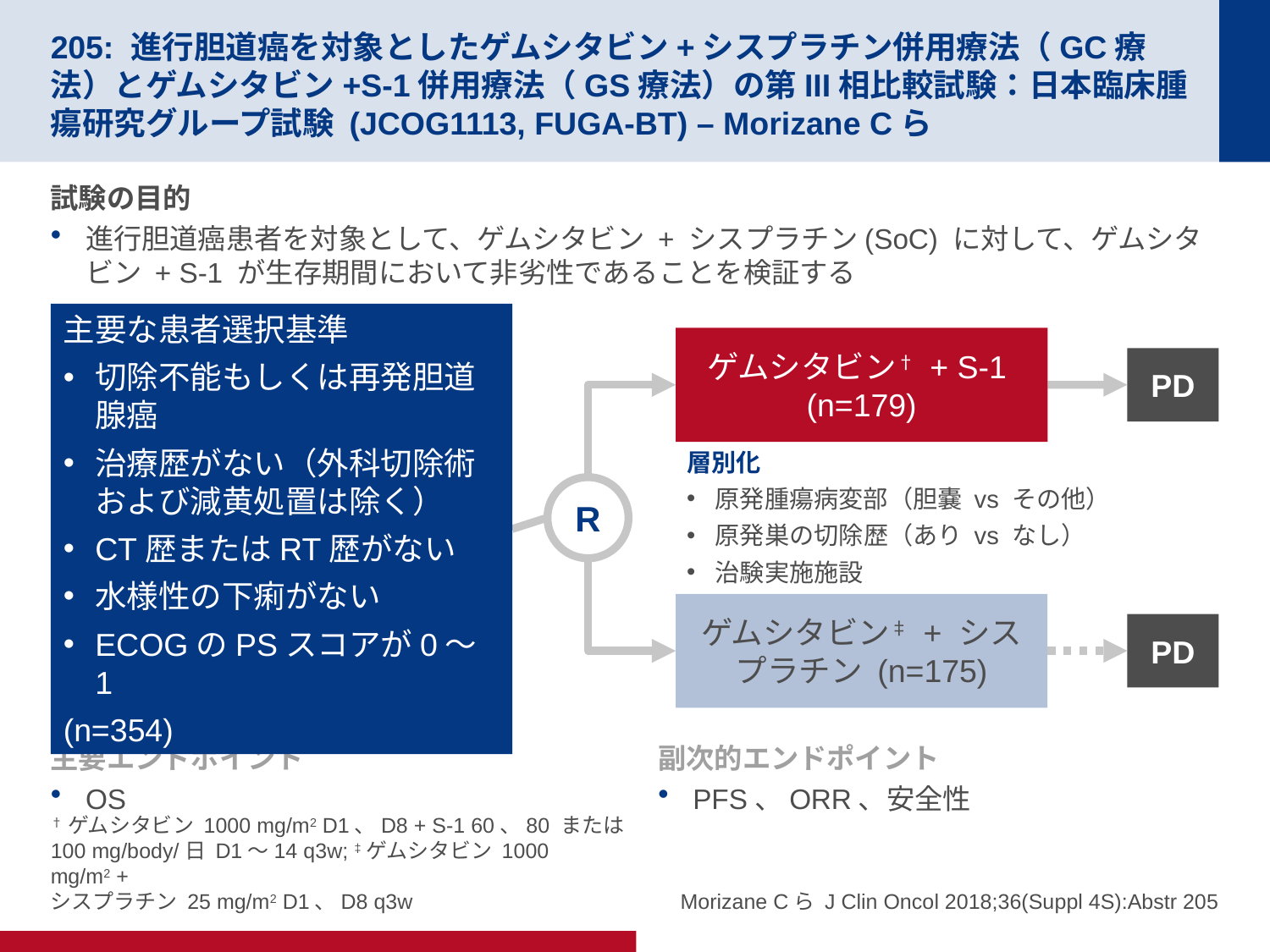

# 205: 進行胆道癌を対象としたゲムシタビン+シスプラチン併用療法（GC療法）とゲムシタビン+S-1併用療法（GS療法）の第III相比較試験：日本臨床腫瘍研究グループ試験 (JCOG1113, FUGA-BT) – Morizane Cら
試験の目的
進行胆道癌患者を対象として、ゲムシタビン + シスプラチン(SoC) に対して、ゲムシタビン + S-1 が生存期間において非劣性であることを検証する
主要な患者選択基準
切除不能もしくは再発胆道腺癌
治療歴がない（外科切除術および減黄処置は除く）
CT歴またはRT歴がない
水様性の下痢がない
ECOGのPSスコアが0～1
(n=354)
ゲムシタビン† + S-1
(n=179)
PD
層別化
原発腫瘍病変部（胆嚢 vs その他）
原発巣の切除歴（あり vs なし）
治験実施施設

R
ゲムシタビン‡ + シスプラチン (n=175)
PD
主要エンドポイント
OS

副次的エンドポイント
PFS、ORR、安全性
†ゲムシタビン 1000 mg/m2 D1、D8 + S-1 60、80 または
100 mg/body/日 D1～14 q3w; ‡ゲムシタビン 1000 mg/m2 +
シスプラチン 25 mg/m2 D1、D8 q3w
Morizane Cら J Clin Oncol 2018;36(Suppl 4S):Abstr 205